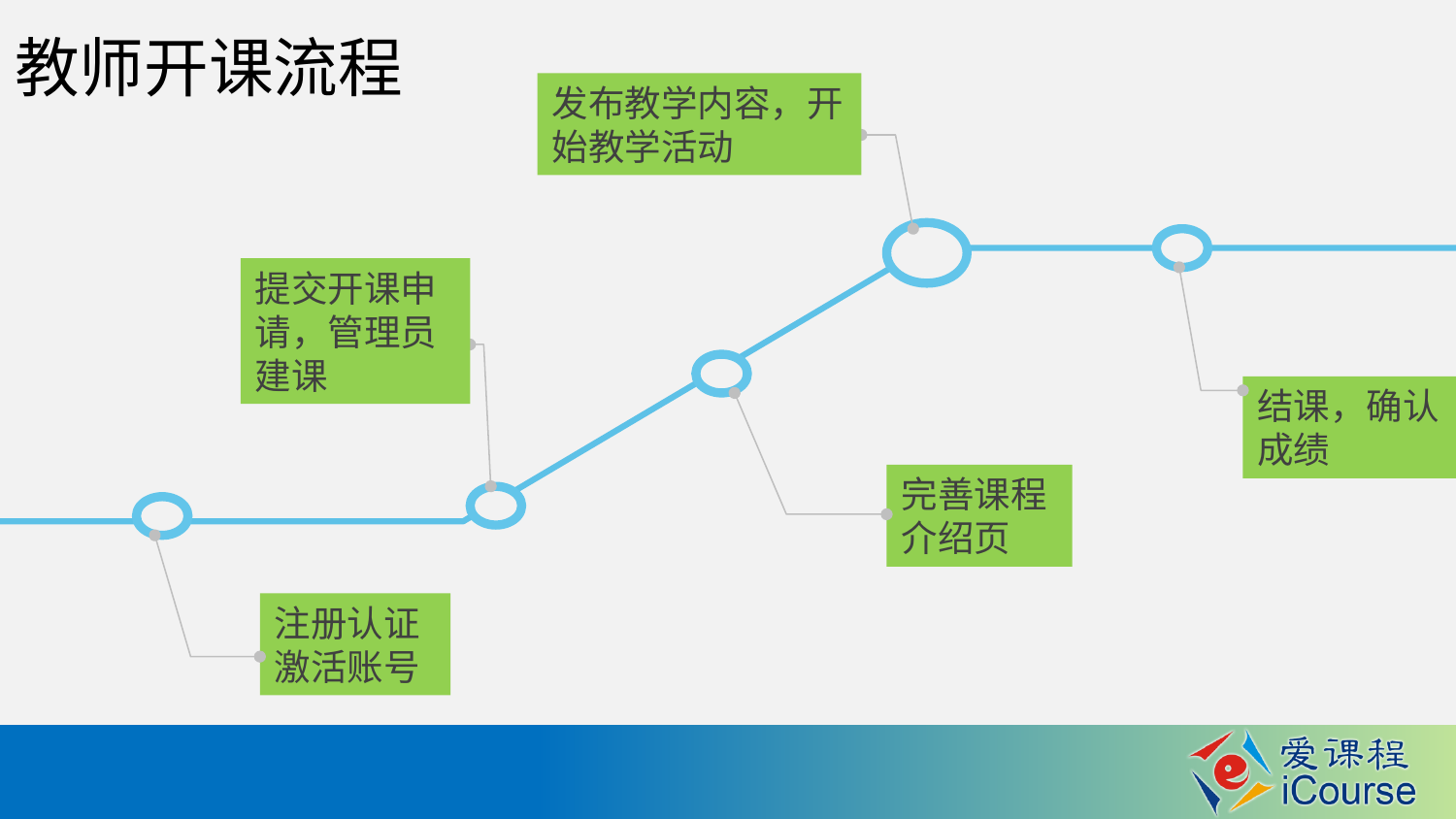

教师开课流程
发布教学内容，开
始教学活动

提交开课申请，管理员建课

结课，确认成绩

完善课程介绍页

注册认证激活账号